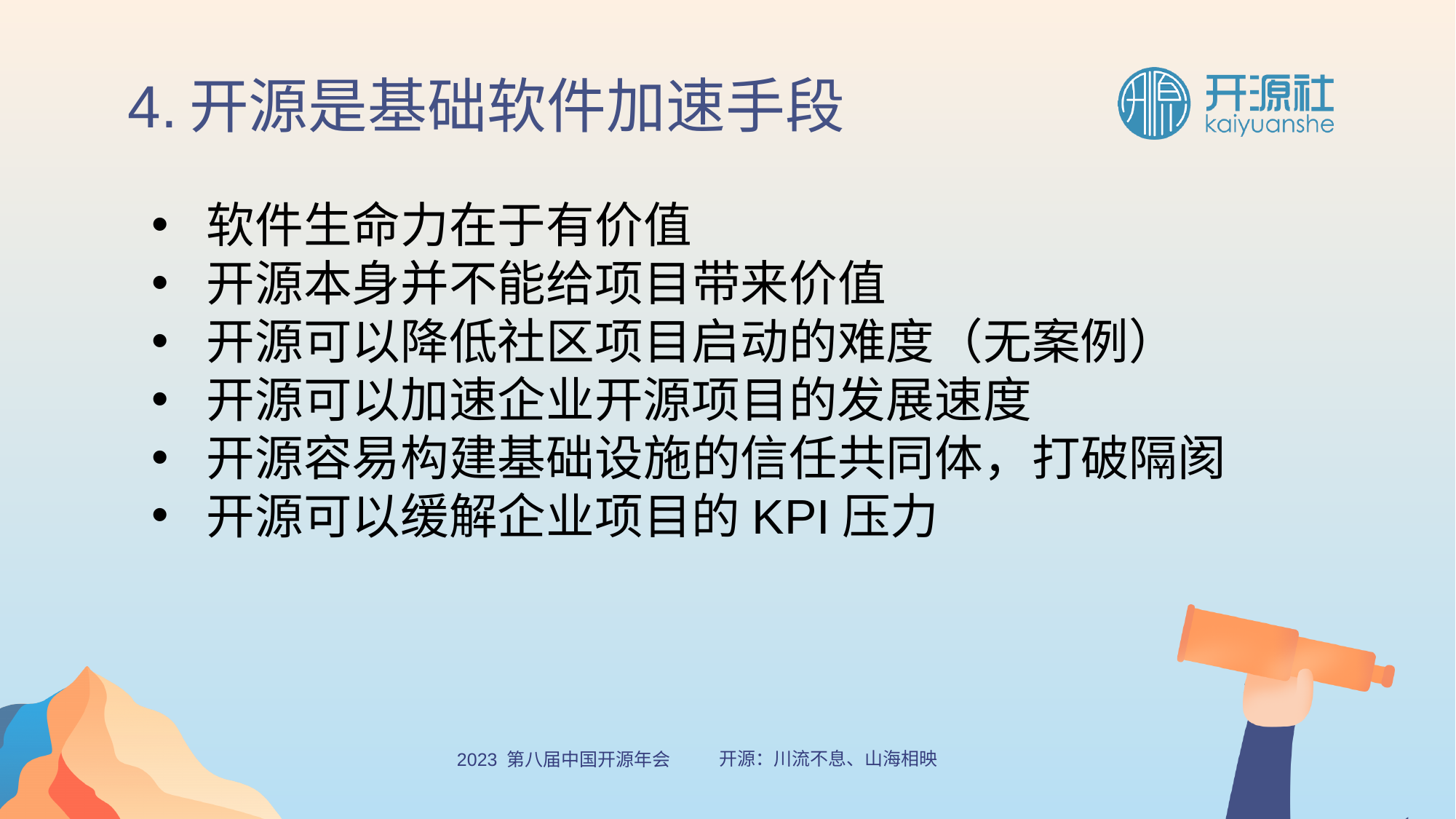

4.开源是基础软件加速手段
软件生命力在于有价值
开源本身并不能给项目带来价值
开源可以降低社区项目启动的难度（无案例）
开源可以加速企业开源项目的发展速度
开源容易构建基础设施的信任共同体，打破隔阂
开源可以缓解企业项目的KPI压力